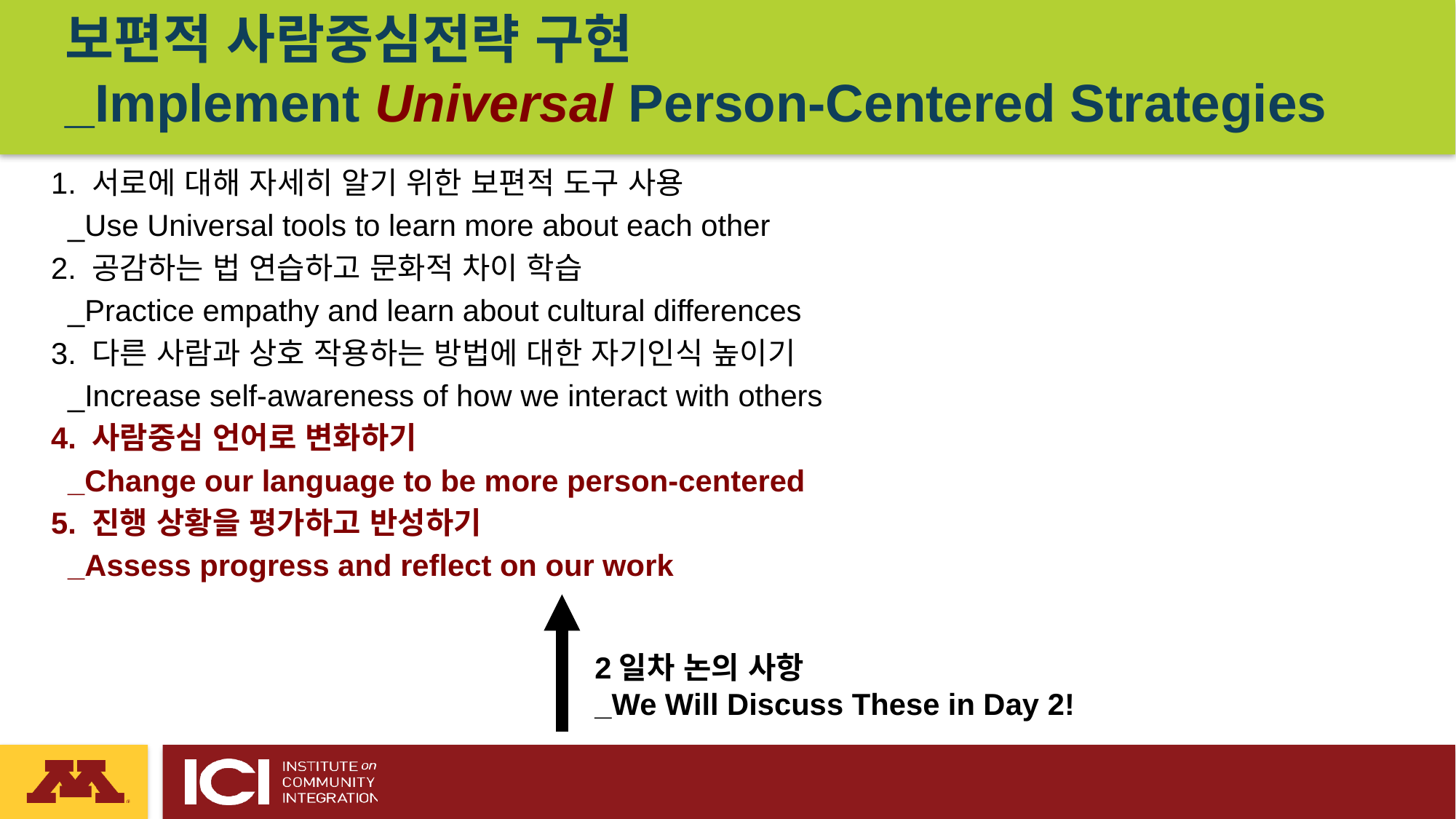

보편적 사람중심전략 구현
_Implement Universal Person-Centered Strategies
1. 서로에 대해 자세히 알기 위한 보편적 도구 사용
  _Use Universal tools to learn more about each other
2. 공감하는 법 연습하고 문화적 차이 학습
  _Practice empathy and learn about cultural differences
3. 다른 사람과 상호 작용하는 방법에 대한 자기인식 높이기
  _Increase self-awareness of how we interact with others
4. 사람중심 언어로 변화하기
  _Change our language to be more person-centered
5. 진행 상황을 평가하고 반성하기
  _Assess progress and reflect on our work
2일차 논의 사항
_We Will Discuss These in Day 2!